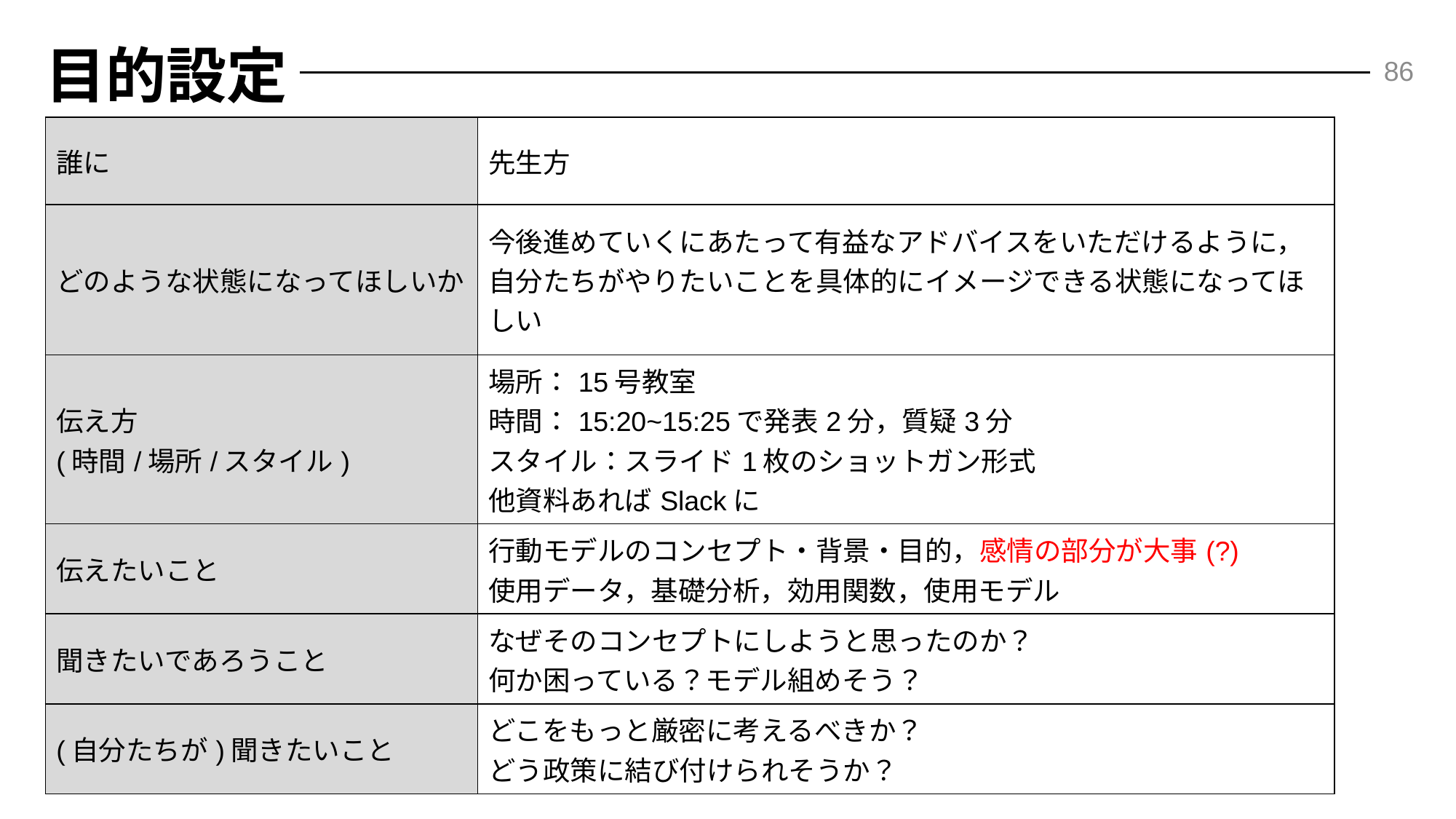

86
# 目的設定
| 誰に | 先生方 |
| --- | --- |
| どのような状態になってほしいか | 今後進めていくにあたって有益なアドバイスをいただけるように，自分たちがやりたいことを具体的にイメージできる状態になってほしい |
| 伝え方 (時間/場所/スタイル) | 場所：15号教室 時間：15:20~15:25で発表2分，質疑3分 スタイル：スライド1枚のショットガン形式 他資料あればSlackに |
| 伝えたいこと | 行動モデルのコンセプト・背景・目的，感情の部分が大事(?) 使用データ，基礎分析，効用関数，使用モデル |
| 聞きたいであろうこと | なぜそのコンセプトにしようと思ったのか？ 何か困っている？モデル組めそう？ |
| (自分たちが)聞きたいこと | どこをもっと厳密に考えるべきか？ どう政策に結び付けられそうか？ |